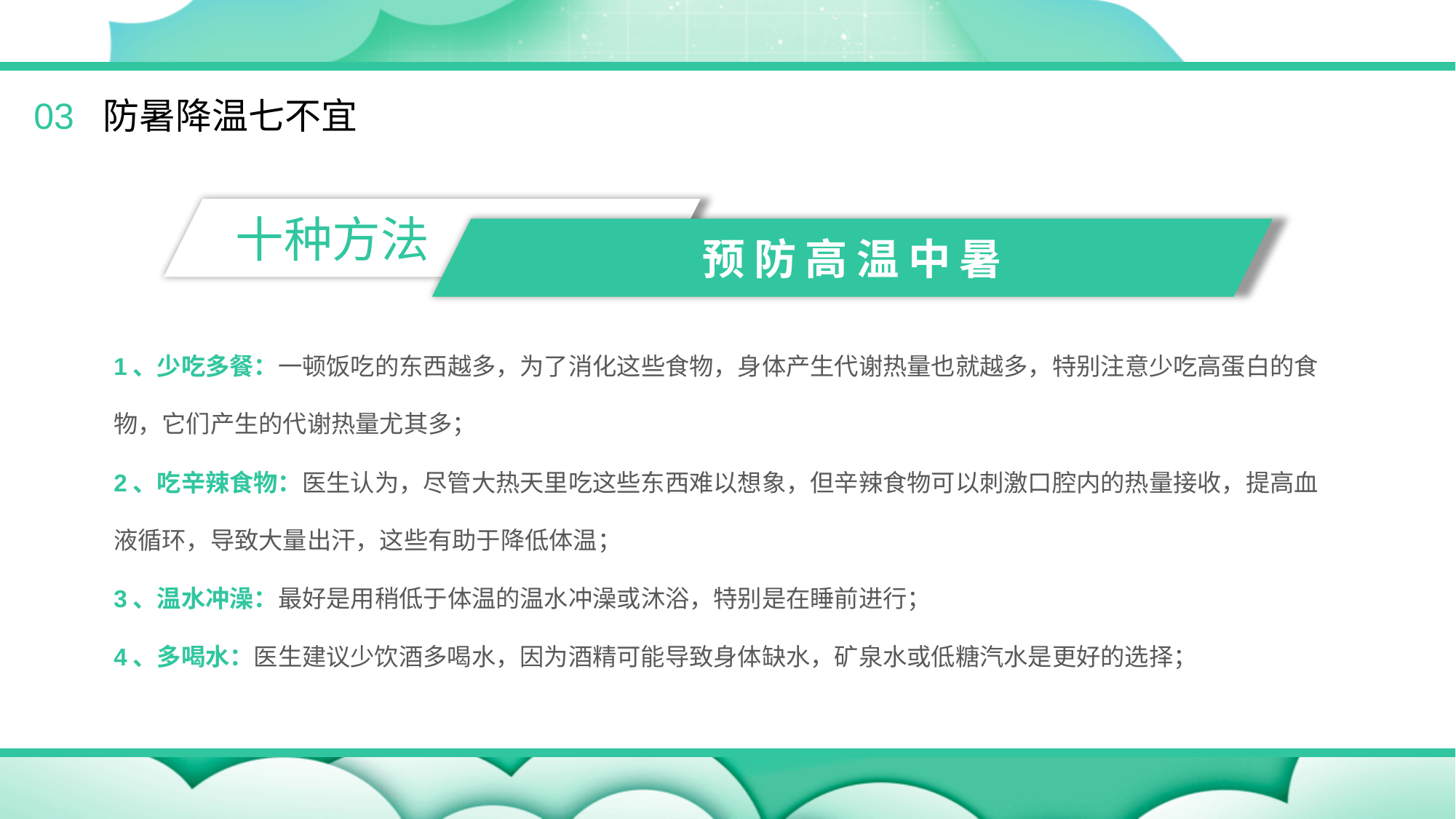

03  防暑降温七不宜
十种方法
预防高温中暑
1、少吃多餐：一顿饭吃的东西越多，为了消化这些食物，身体产生代谢热量也就越多，特别注意少吃高蛋白的食物，它们产生的代谢热量尤其多；
2、吃辛辣食物：医生认为，尽管大热天里吃这些东西难以想象，但辛辣食物可以刺激口腔内的热量接收，提高血液循环，导致大量出汗，这些有助于降低体温；
3、温水冲澡：最好是用稍低于体温的温水冲澡或沐浴，特别是在睡前进行；
4、多喝水：医生建议少饮酒多喝水，因为酒精可能导致身体缺水，矿泉水或低糖汽水是更好的选择；